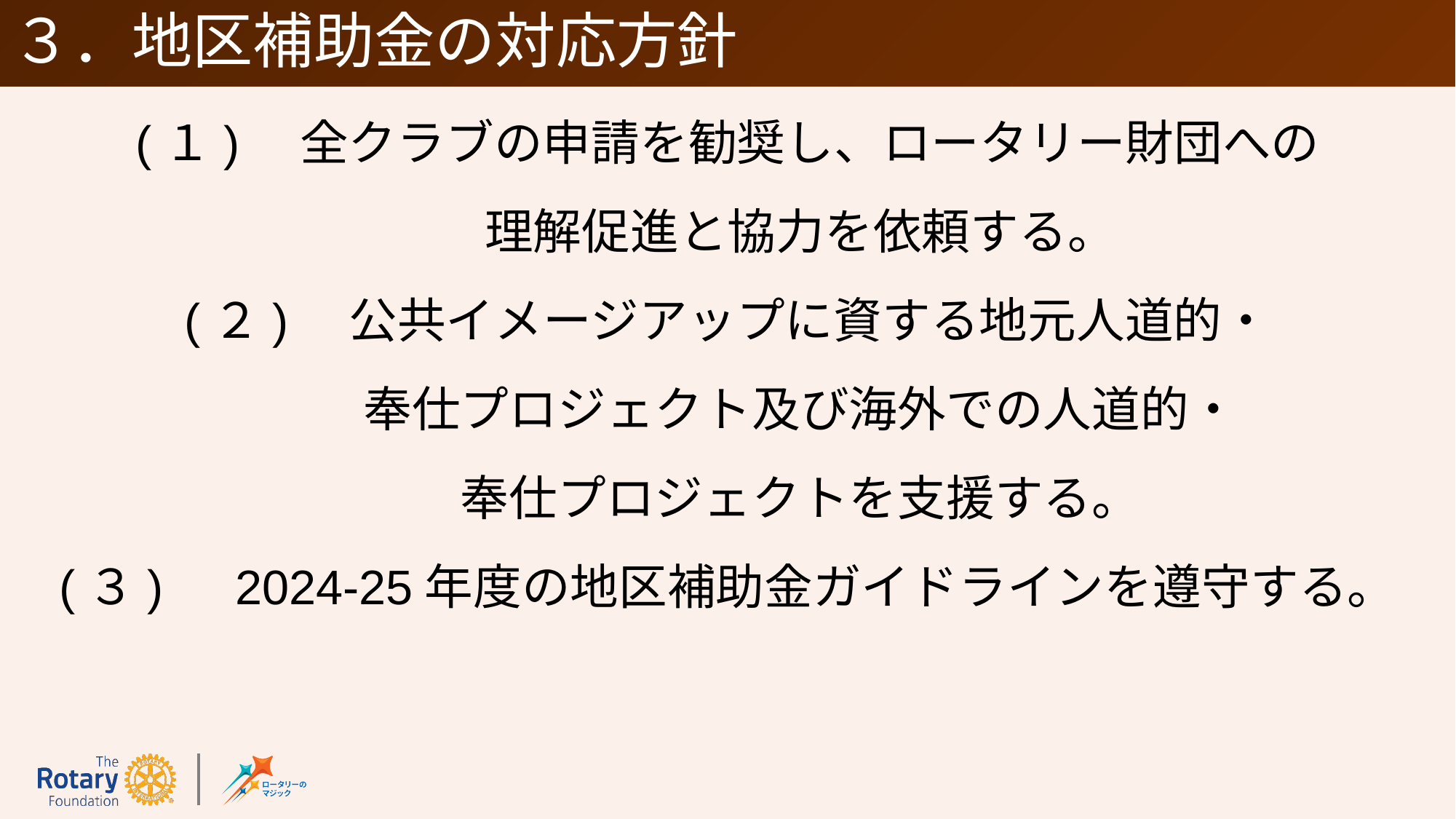

# ３．地区補助金の対応方針
(１)　全クラブの申請を勧奨し、ロータリー財団への
　　　理解促進と協力を依頼する。
(２)　公共イメージアップに資する地元人道的・
　　　奉仕プロジェクト及び海外での人道的・
　　　奉仕プロジェクトを支援する。
(３)　2024-25年度の地区補助金ガイドラインを遵守する。